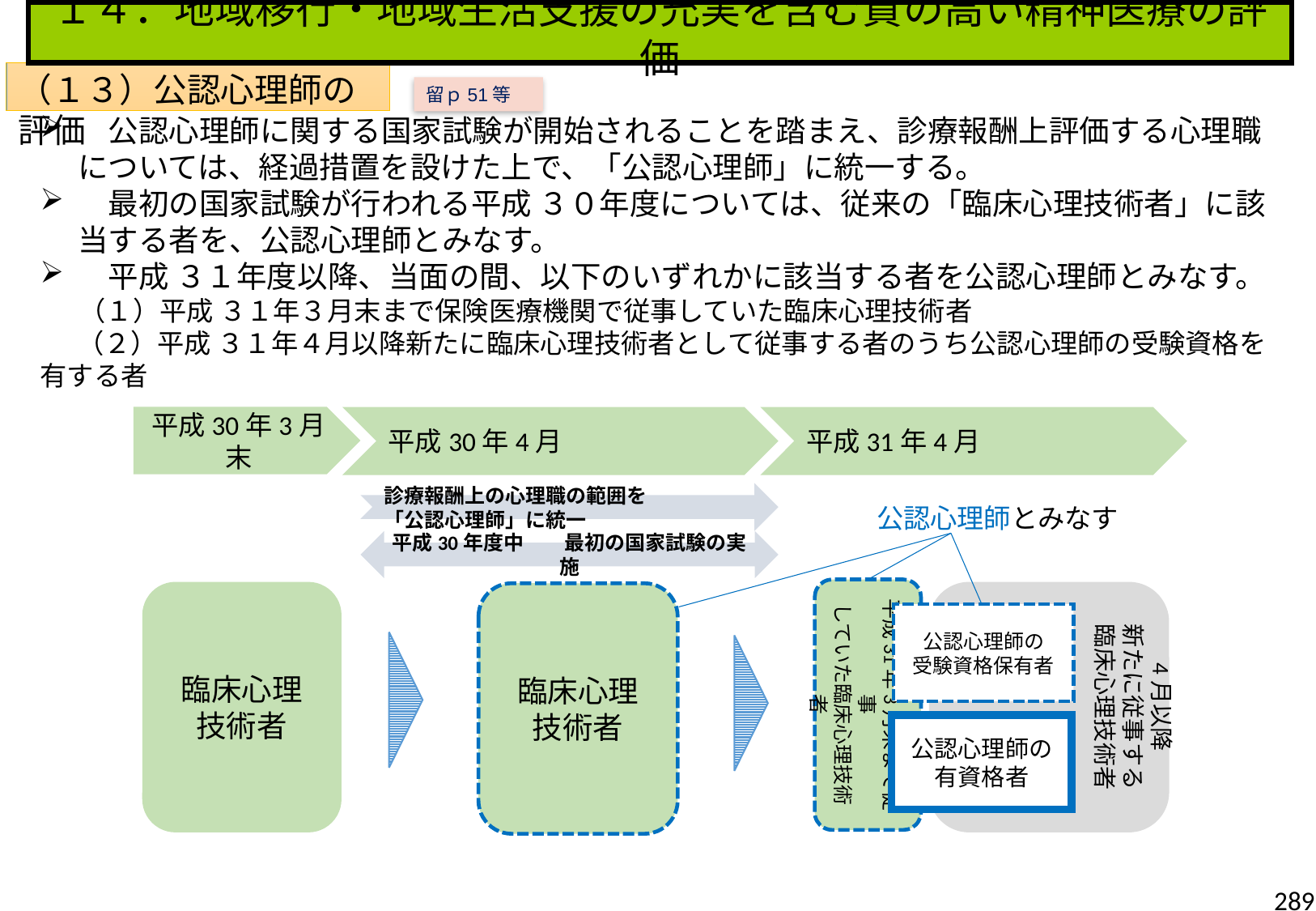

１４．地域移行・地域生活支援の充実を含む質の高い精神医療の評価
（１３）公認心理師の評価
留ｐ51等
　公認心理師に関する国家試験が開始されることを踏まえ、診療報酬上評価する心理職については、経過措置を設けた上で、「公認心理師」に統一する。
　最初の国家試験が行われる平成 ３０年度については、従来の「臨床心理技術者」に該当する者を、公認心理師とみなす。
　平成 ３１年度以降、当面の間、以下のいずれかに該当する者を公認心理師とみなす。
　  （１）平成 ３１年３月末まで保険医療機関で従事していた臨床心理技術者
     （２）平成 ３１年４月以降新たに臨床心理技術者として従事する者のうち公認心理師の受験資格を有する者
平成30年3月末
平成30年4月
平成31年4月
診療報酬上の心理職の範囲を
「公認心理師」に統一
公認心理師とみなす
平成30年度中　　最初の国家試験の実施

平成31年3月末まで従事
していた臨床心理技術者
臨床心理
技術者

4月以降
新たに従事する
臨床心理技術者

臨床心理
技術者
公認心理師の
受験資格保有者

公認心理師の
有資格者
289